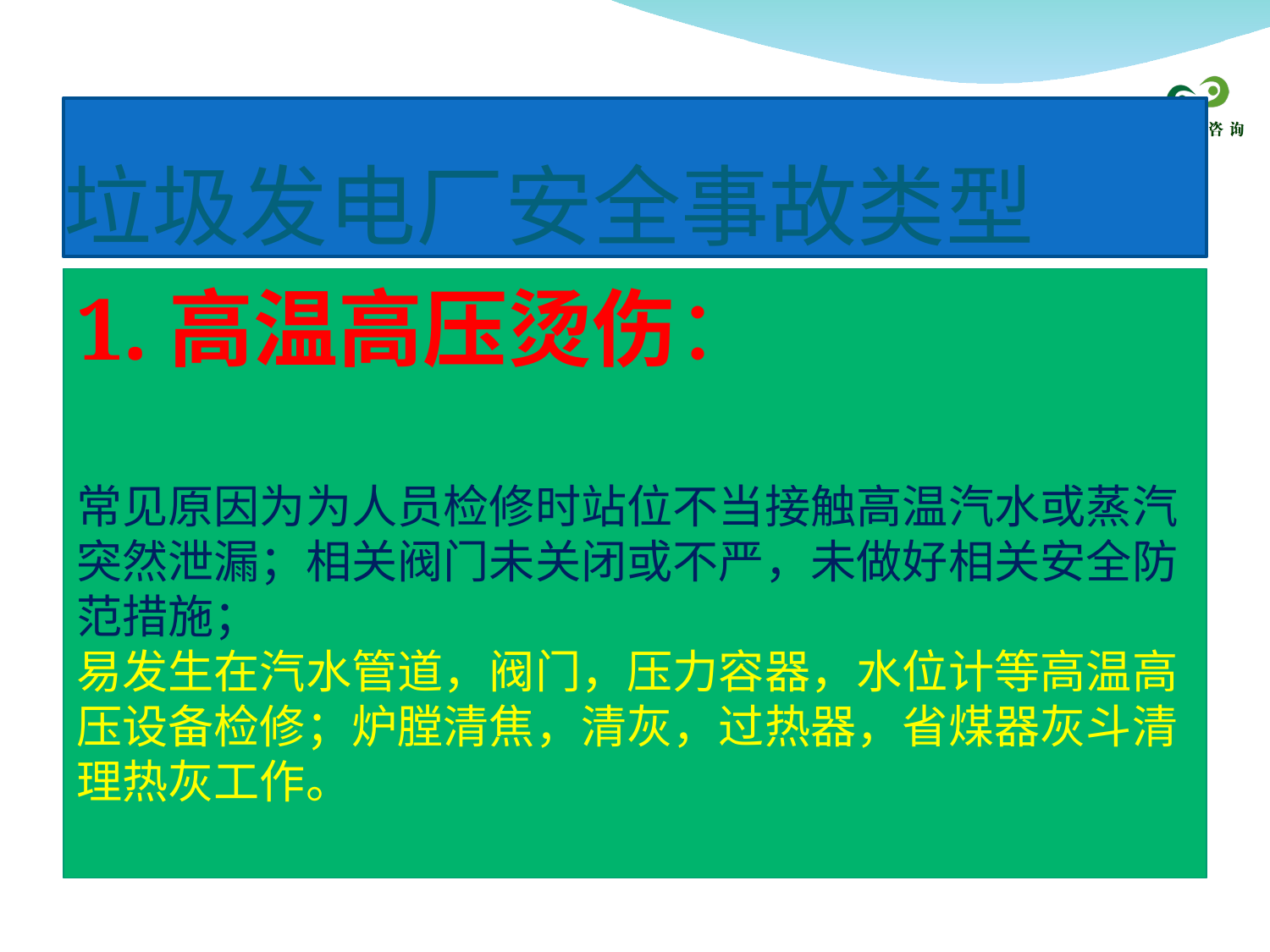

垃圾发电厂安全事故类型
1.高温高压烫伤：

常见原因为为人员检修时站位不当接触高温汽水或蒸汽突然泄漏；相关阀门未关闭或不严，未做好相关安全防范措施；
易发生在汽水管道，阀门，压力容器，水位计等高温高压设备检修；炉膛清焦，清灰，过热器，省煤器灰斗清理热灰工作。